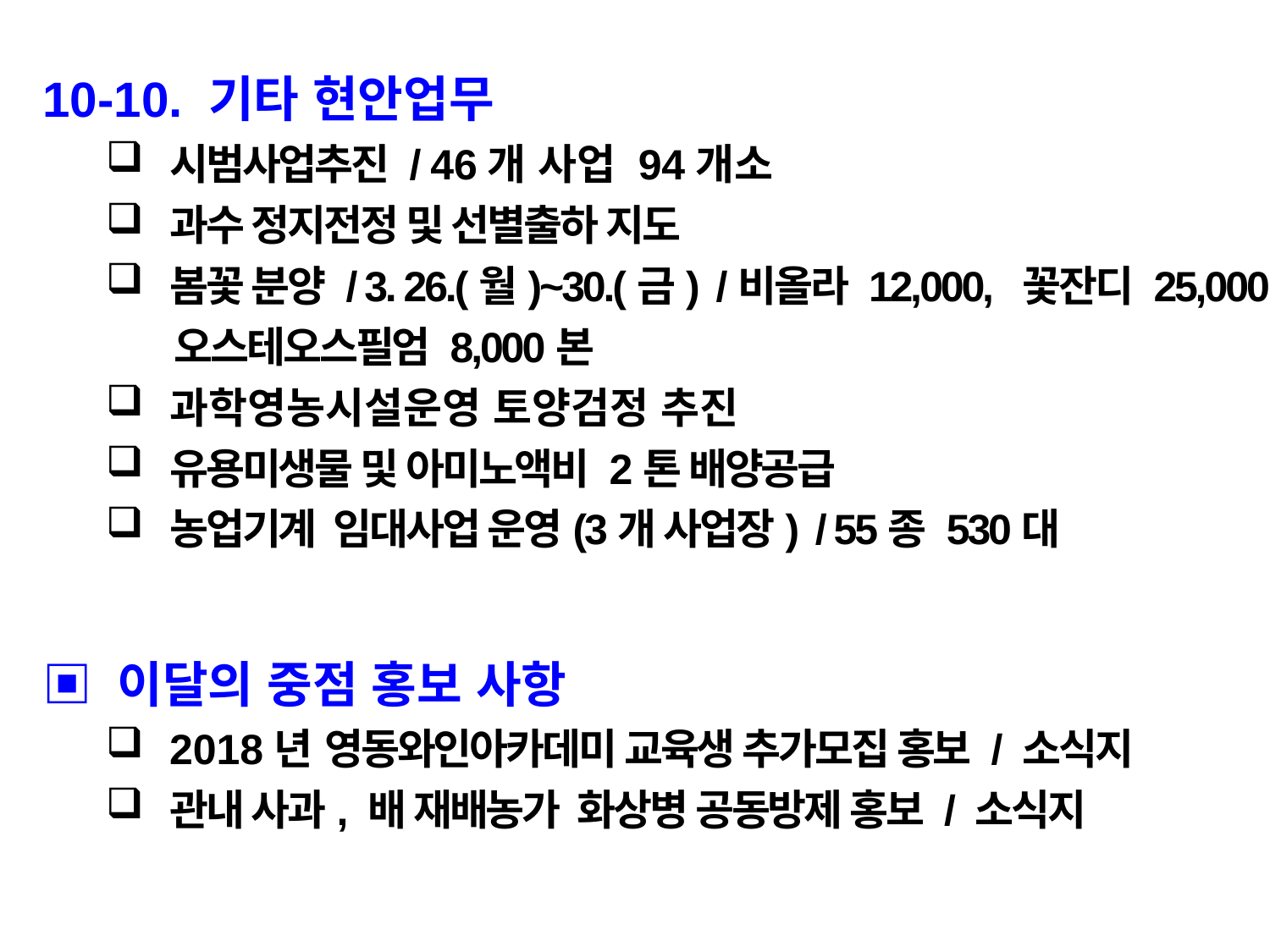

10-10. 기타 현안업무
시범사업추진 / 46개 사업 94개소
과수 정지전정 및 선별출하 지도
봄꽃 분양 / 3. 26.(월)~30.(금)  /비올라 12,000,  꽃잔디 25,000
      오스테오스필엄 8,000본
과학영농시설운영 토양검정 추진
유용미생물 및 아미노액비 2톤 배양공급
농업기계  임대사업 운영(3개 사업장)  / 55종 530대
▣ 이달의 중점 홍보 사항
2018년 영동와인아카데미 교육생 추가모집 홍보 / 소식지
관내 사과, 배 재배농가  화상병 공동방제 홍보 / 소식지